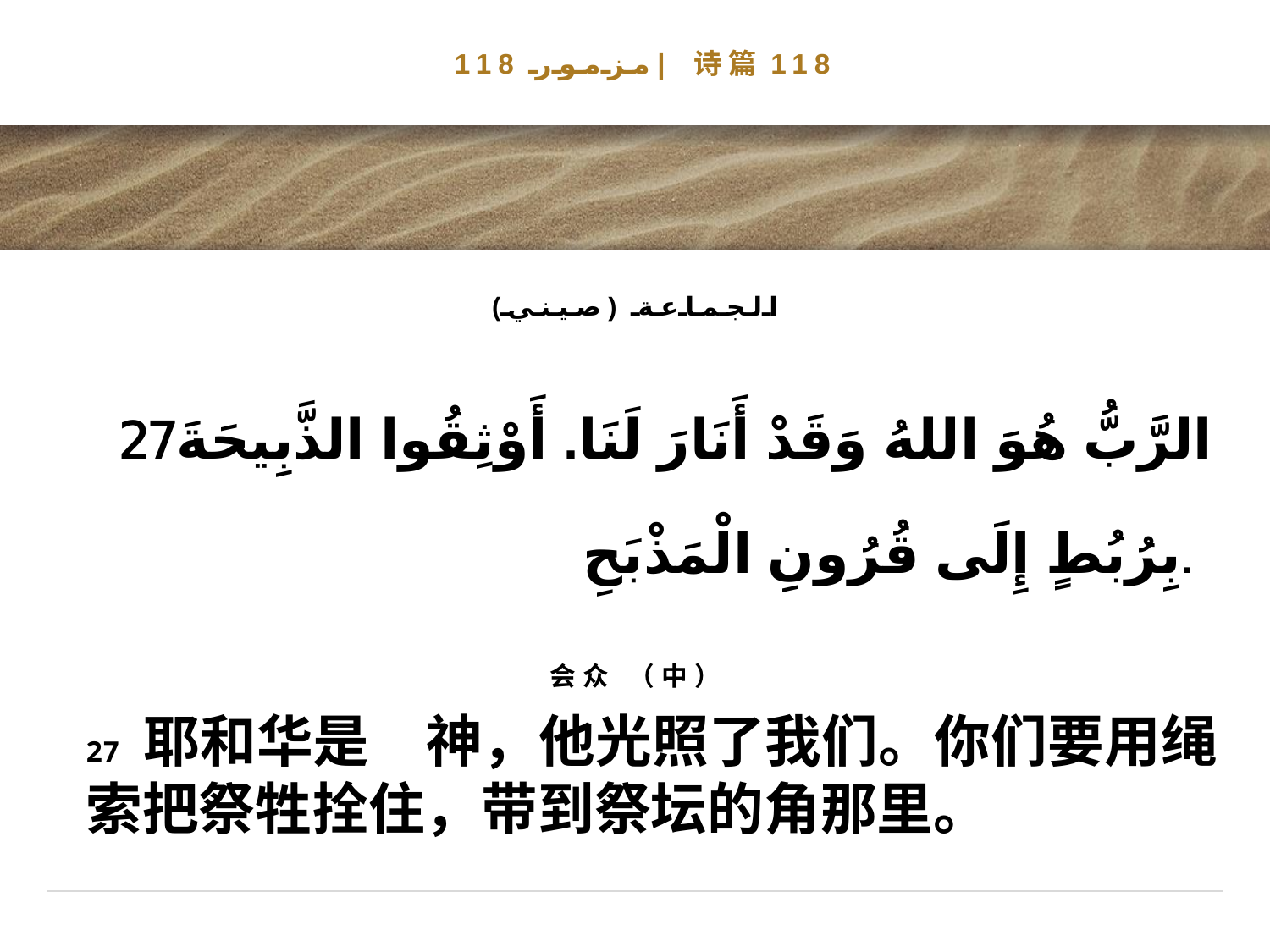

# مزمور 118| 诗篇118
الجماعة (صيني)
27الرَّبُّ هُوَ اللهُ وَقَدْ أَنَارَ لَنَا. أَوْثِقُوا الذَّبِيحَةَ بِرُبُطٍ إِلَى قُرُونِ الْمَذْبَحِ.
会众 （中）
27 耶和华是　神，他光照了我们。你们要用绳索把祭牲拴住，带到祭坛的角那里。